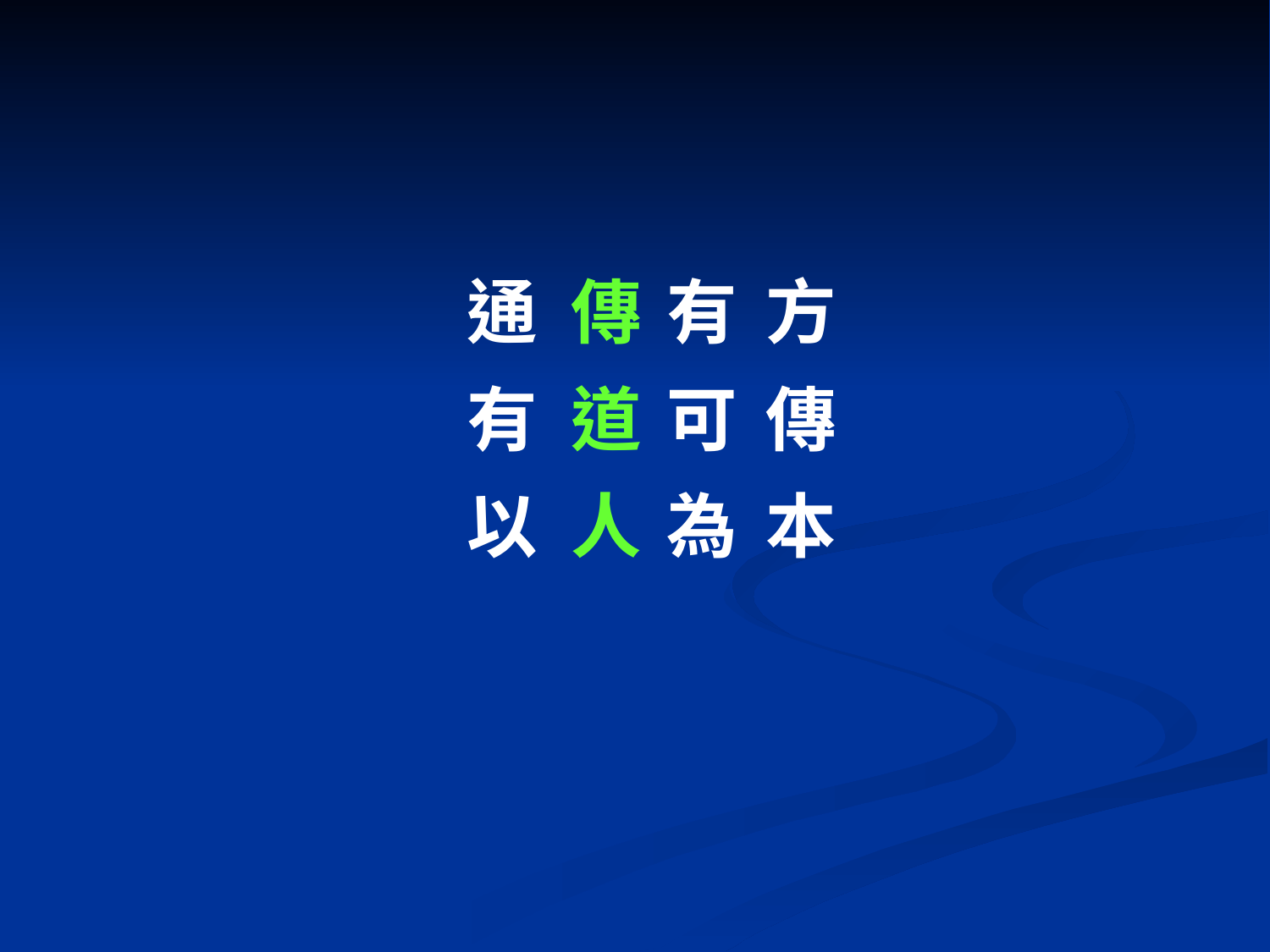

通	有	方
有	可	傳
以	為	本
傳
道
人